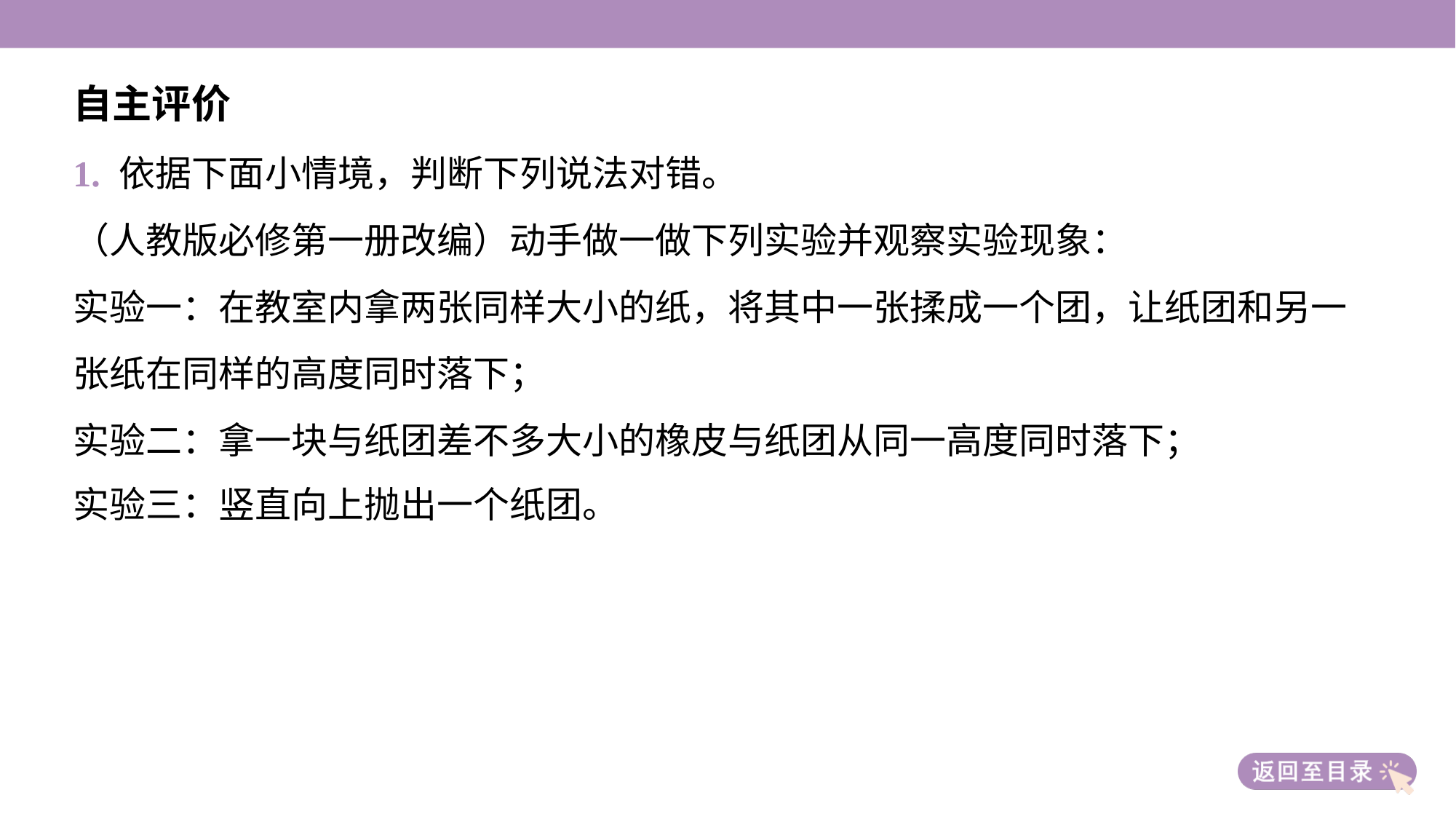

自主评价
1. 依据下面小情境，判断下列说法对错。
（人教版必修第一册改编）动手做一做下列实验并观察实验现象：
实验一：在教室内拿两张同样大小的纸，将其中一张揉成一个团，让纸团和另一
张纸在同样的高度同时落下；
实验二：拿一块与纸团差不多大小的橡皮与纸团从同一高度同时落下；
实验三：竖直向上抛出一个纸团。